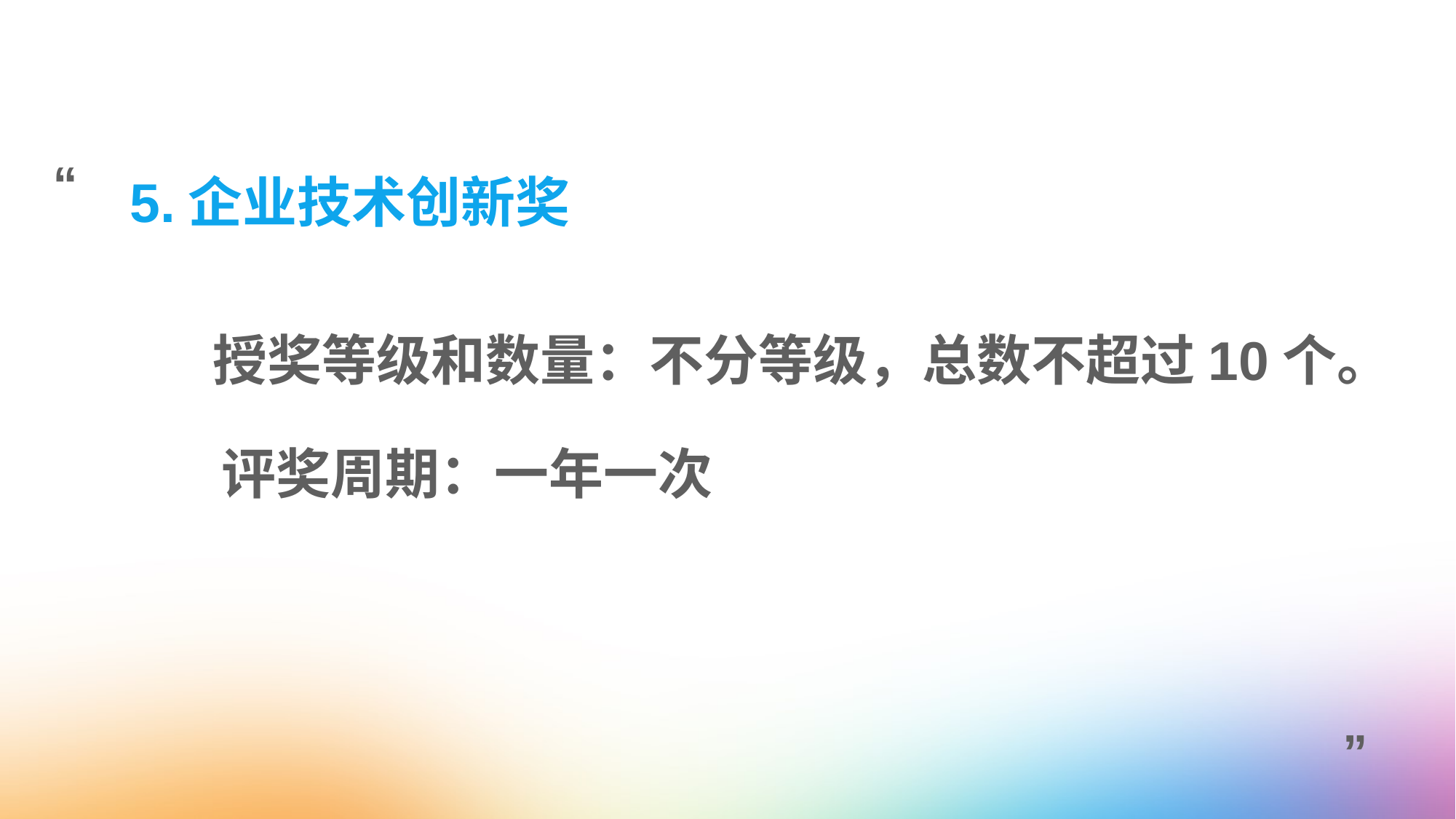

“
# 5.企业技术创新奖
          授奖等级和数量：不分等级，总数不超过10个。
        评奖周期：一年一次

”